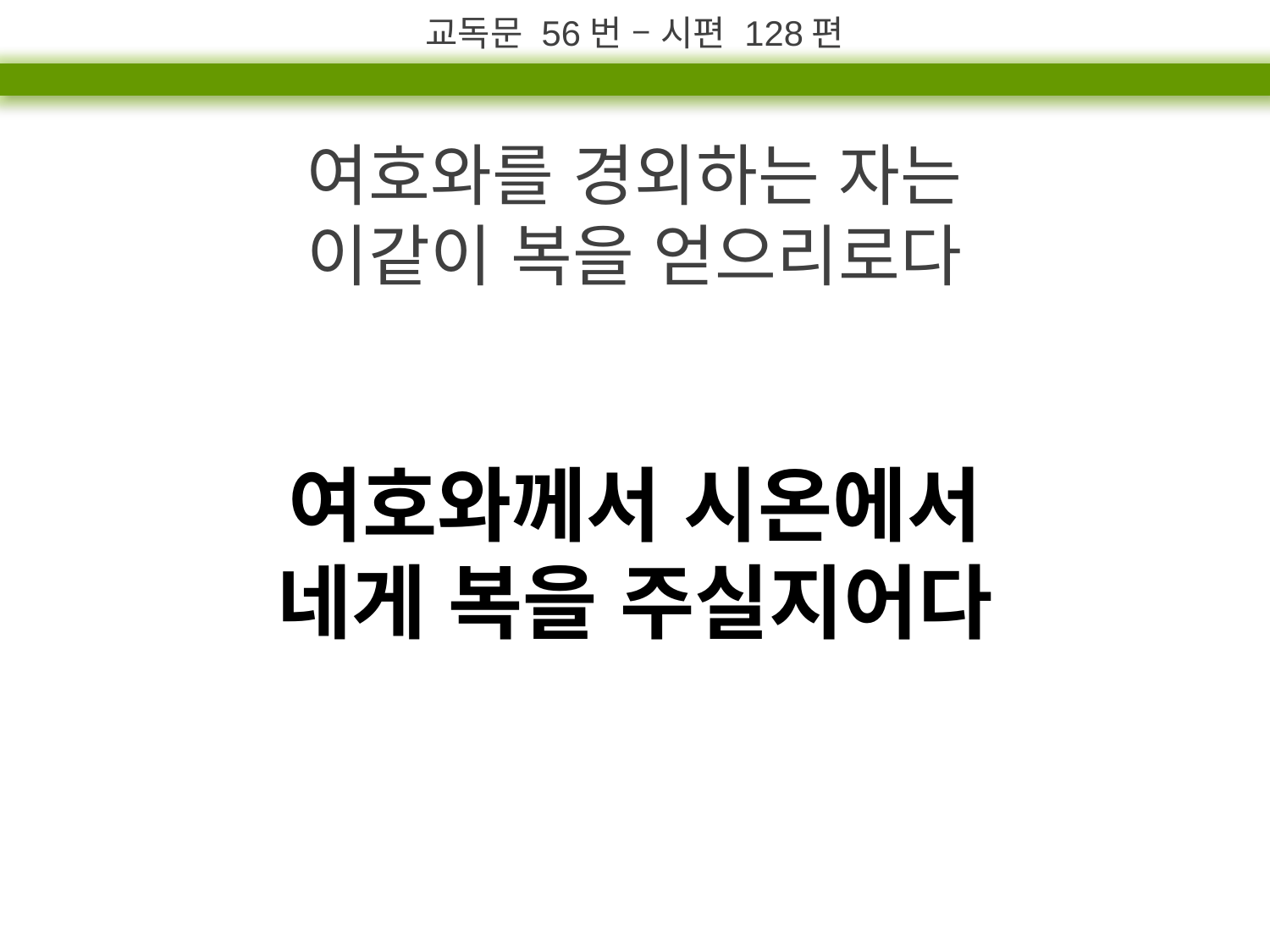

교독문 56번 – 시편 128편

여호와를 경외하는 자는
이같이 복을 얻으리로다
여호와께서 시온에서
네게 복을 주실지어다